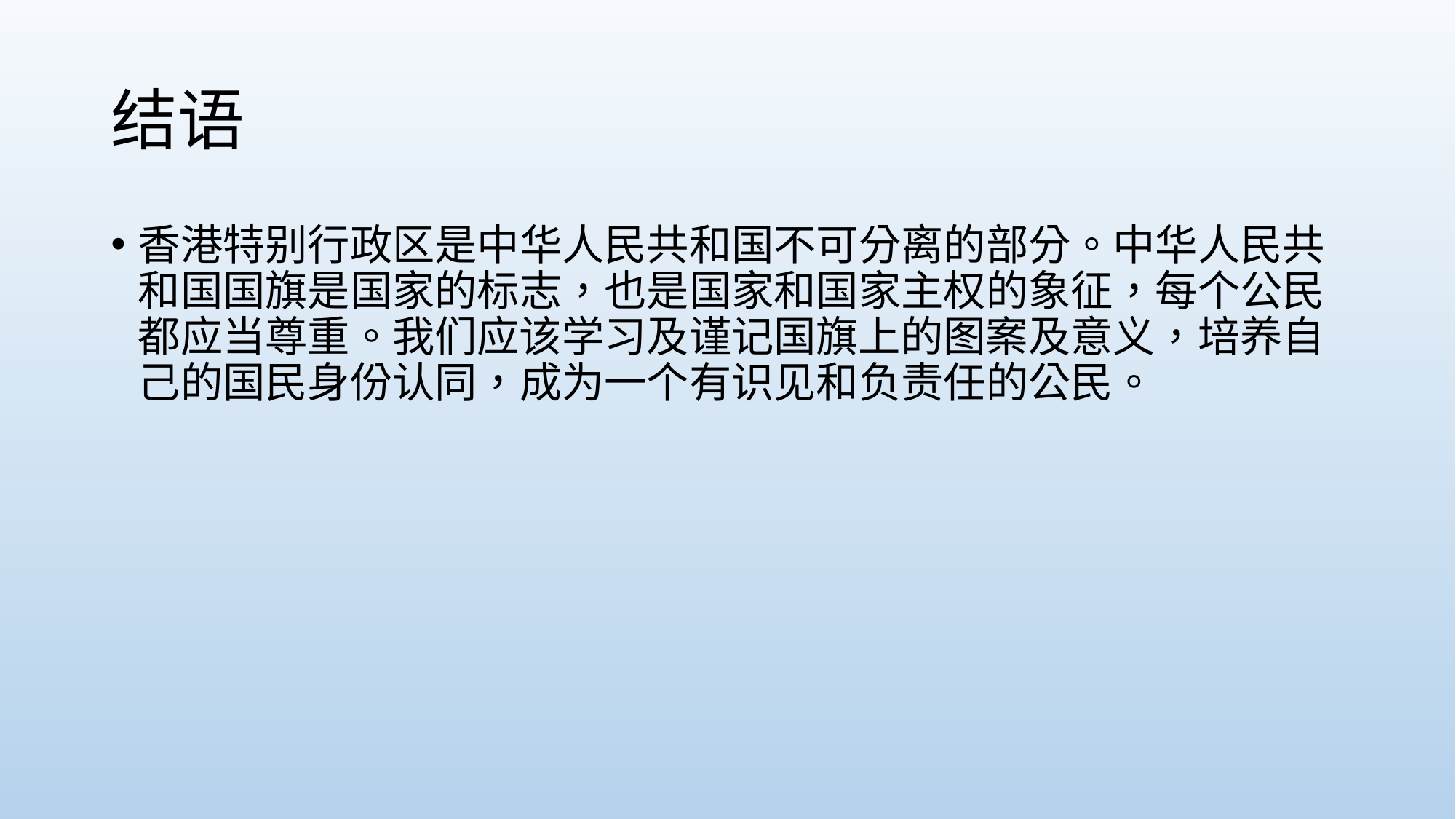

# 结语
香港特别行政区是中华人民共和国不可分离的部分。中华人民共和国国旗是国家的标志，也是国家和国家主权的象征，每个公民都应当尊重。我们应该学习及谨记国旗上的图案及意义，培养自己的国民身份认同，成为一个有识见和负责任的公民。